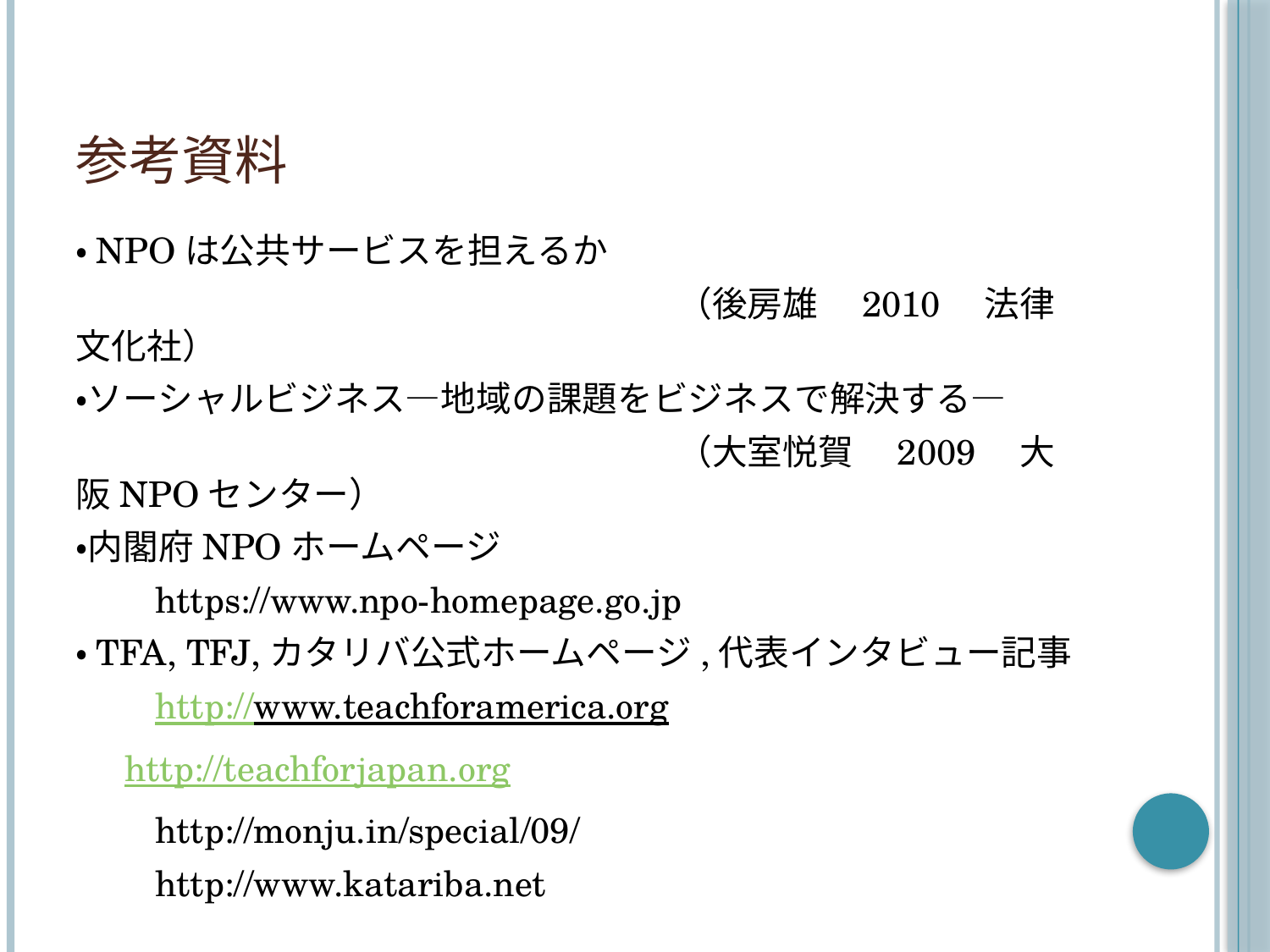

# 参考資料
・NPOは公共サービスを担えるか
　　　　　　　　　　　　　　　　　（後房雄　2010　法律文化社）
・ソーシャルビジネス—地域の課題をビジネスで解決する—
　　　　　　　　　　　　　　　　　（大室悦賀　2009　大阪NPOセンター）
・内閣府NPOホームページ
　　https://www.npo-homepage.go.jp
・TFA, TFJ,カタリバ公式ホームページ,代表インタビュー記事
　　http://www.teachforamerica.org
     http://teachforjapan.org
　　http://monju.in/special/09/
　　http://www.katariba.net